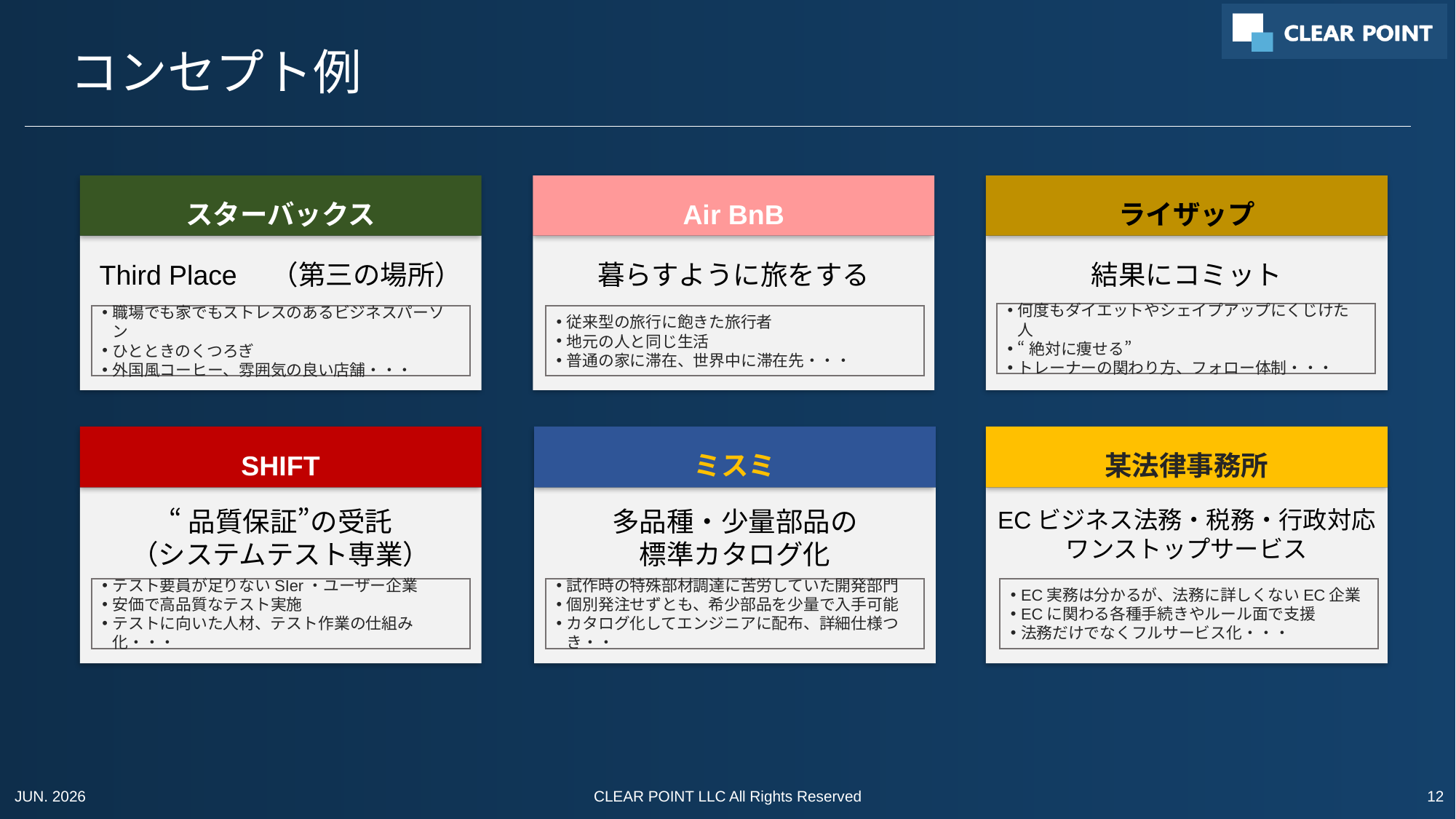

# コンセプト例
スターバックス
Air BnB
ライザップ
Third Place　（第三の場所）
暮らすように旅をする
結果にコミット
何度もダイエットやシェイプアップにくじけた人
“絶対に痩せる”
トレーナーの関わり方、フォロー体制・・・
職場でも家でもストレスのあるビジネスパーソン
ひとときのくつろぎ
外国風コーヒー、雰囲気の良い店舗・・・
従来型の旅行に飽きた旅行者
地元の人と同じ生活
普通の家に滞在、世界中に滞在先・・・
SHIFT
ミスミ
某法律事務所
“品質保証”の受託
（システムテスト専業）
多品種・少量部品の
標準カタログ化
ECビジネス法務・税務・行政対応
ワンストップサービス
テスト要員が足りないSIer・ユーザー企業
安価で高品質なテスト実施
テストに向いた人材、テスト作業の仕組み化・・・
試作時の特殊部材調達に苦労していた開発部門
個別発注せずとも、希少部品を少量で入手可能
カタログ化してエンジニアに配布、詳細仕様つき・・
EC実務は分かるが、法務に詳しくないEC企業
ECに関わる各種手続きやルール面で支援
法務だけでなくフルサービス化・・・
JUN. 2026
CLEAR POINT LLC All Rights Reserved
12